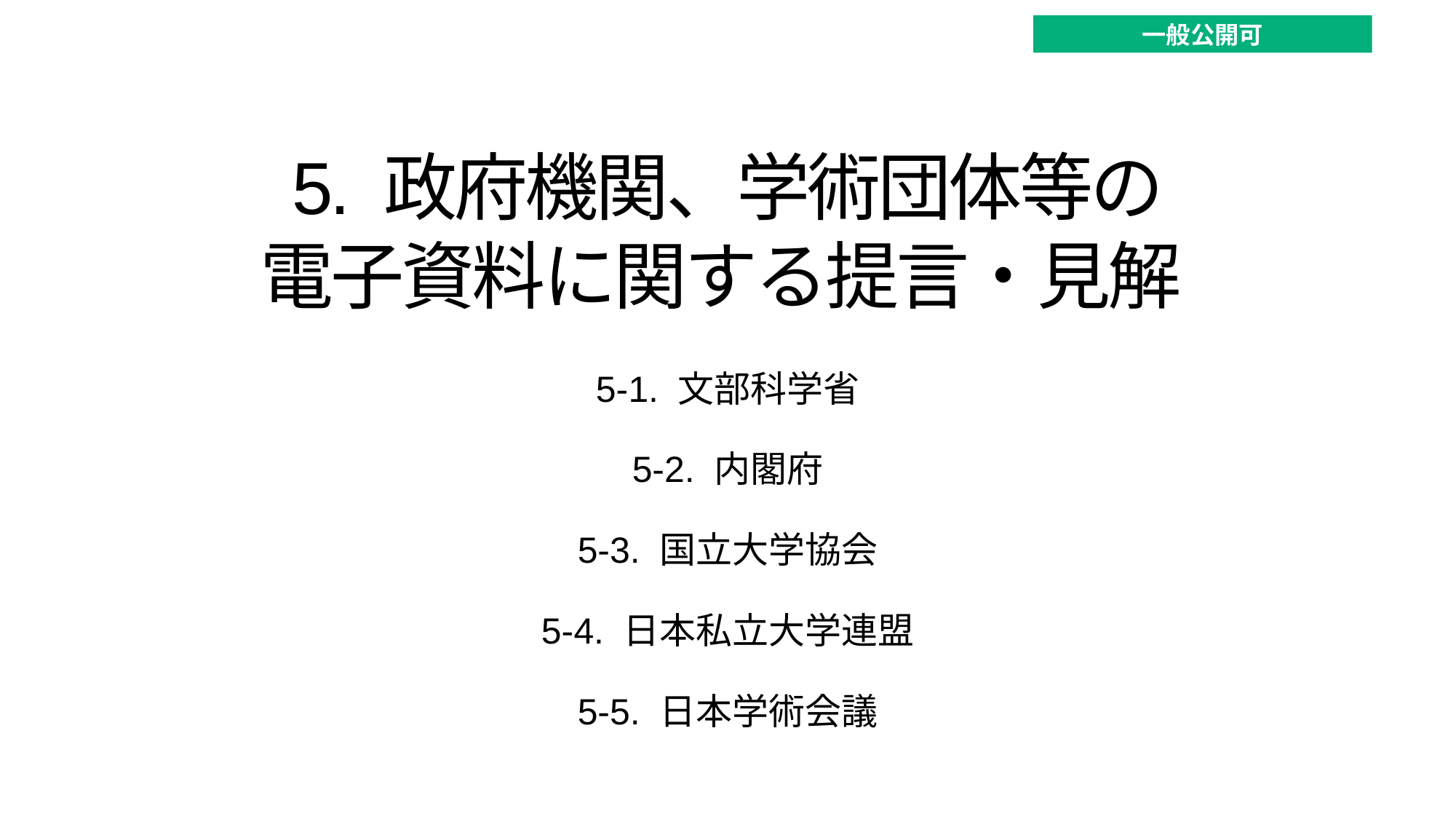

一般公開可
# 5. 政府機関、学術団体等の 電子資料に関する提言・見解
5-1. 文部科学省
5-2. 内閣府
5-3. 国立大学協会
5-4. 日本私立大学連盟
5-5. 日本学術会議